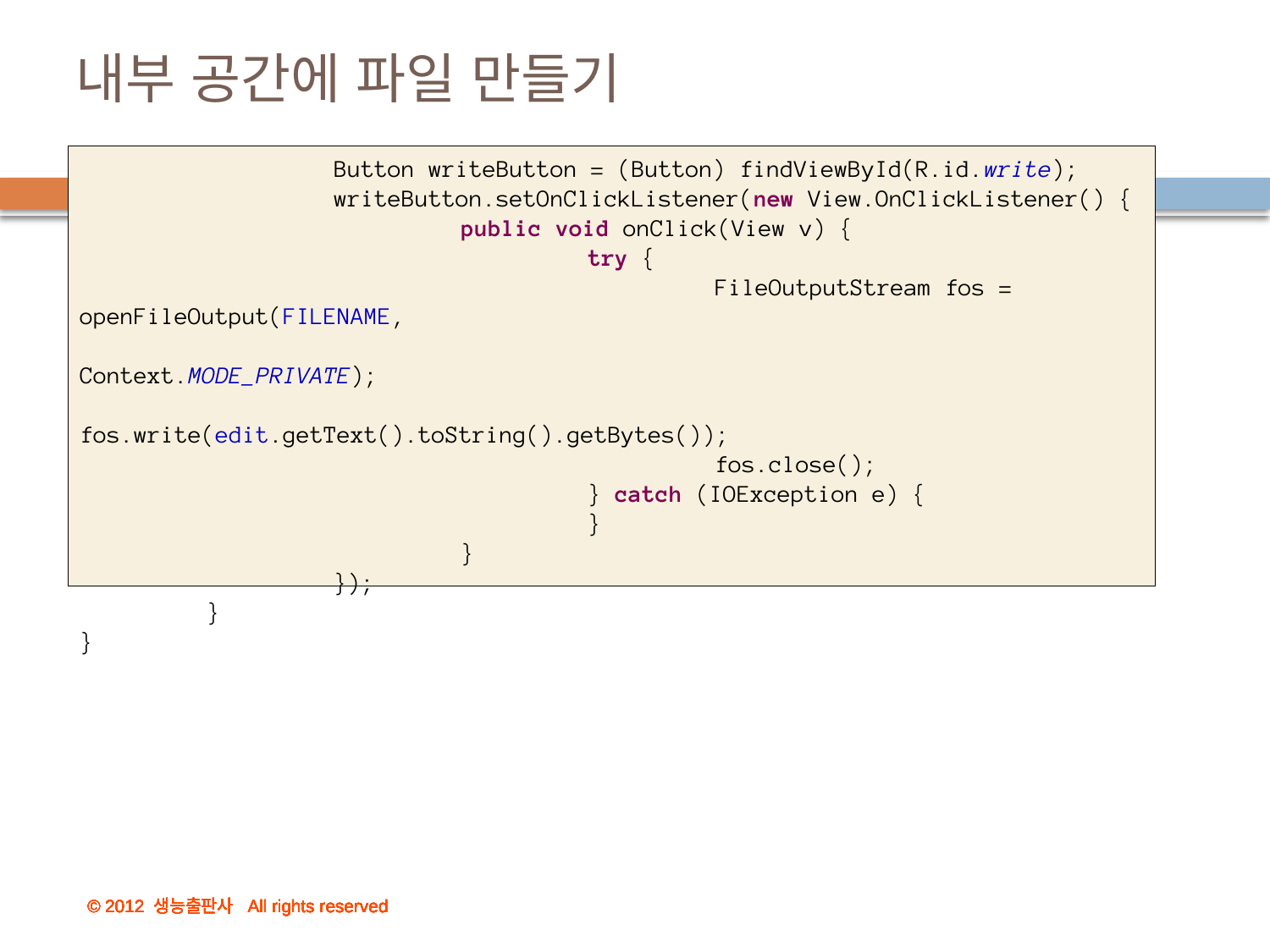

# 내부 공간에 파일 만들기
		Button writeButton = (Button) findViewById(R.id.write);
		writeButton.setOnClickListener(new View.OnClickListener() {
			public void onClick(View v) {
				try {
					FileOutputStream fos = openFileOutput(FILENAME,
							Context.MODE_PRIVATE);
					fos.write(edit.getText().toString().getBytes());
					fos.close();
				} catch (IOException e) {
				}
			}
		});
	}
}